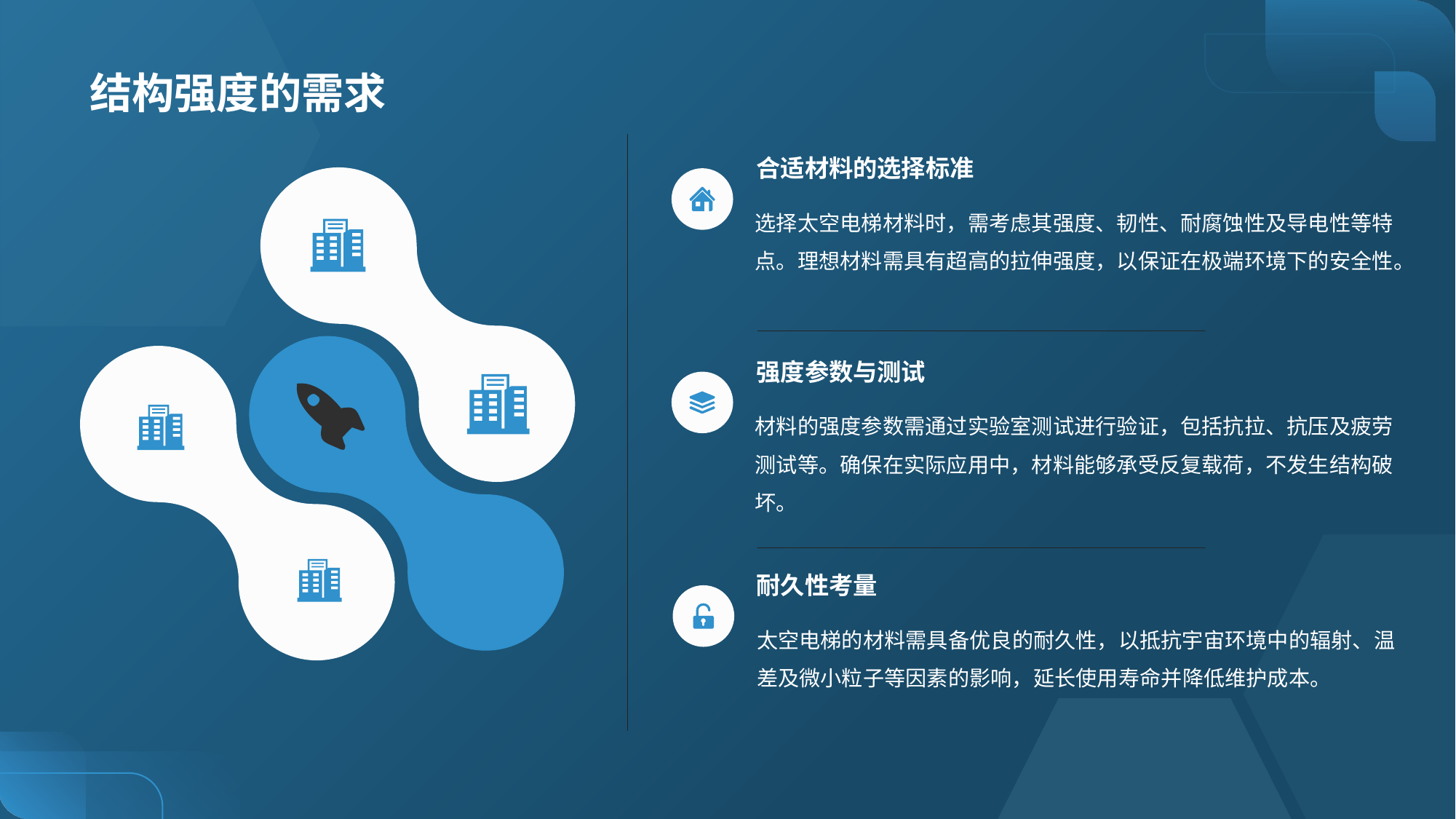

# 结构强度的需求
合适材料的选择标准

选择太空电梯材料时，需考虑其强度、韧性、耐腐蚀性及导电性等特点。理想材料需具有超高的拉伸强度，以保证在极端环境下的安全性。

强度参数与测试

材料的强度参数需通过实验室测试进行验证，包括抗拉、抗压及疲劳测试等。确保在实际应用中，材料能够承受反复载荷，不发生结构破坏。

耐久性考量

太空电梯的材料需具备优良的耐久性，以抵抗宇宙环境中的辐射、温差及微小粒子等因素的影响，延长使用寿命并降低维护成本。